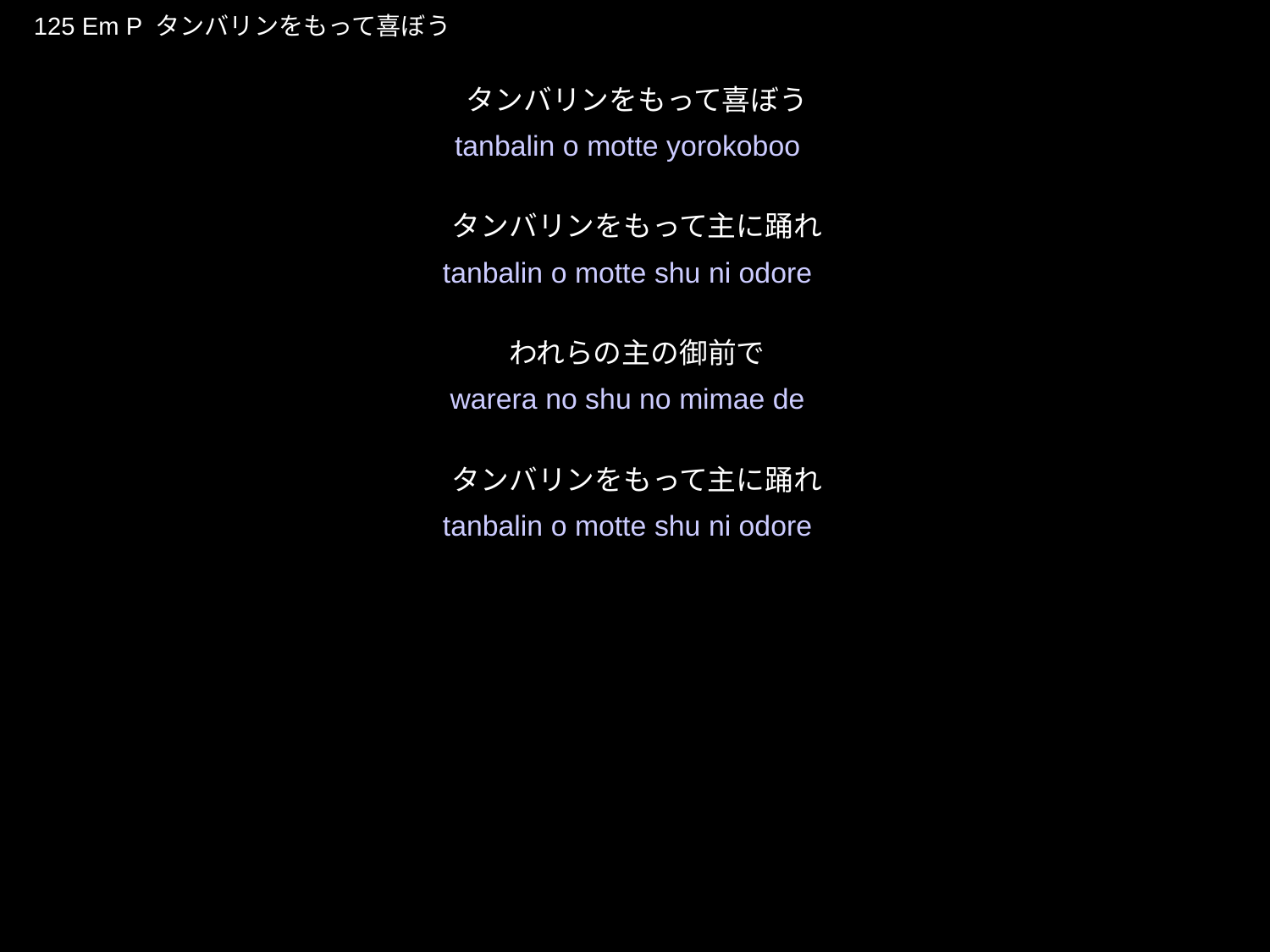

たんばりんをもってよろこぼう
★P
125 Em P タンバリンをもって喜ぼう
タンバリンをもって喜ぼう
タンバリンをもって主に踊れ
われらの主の御前で
タンバリンをもって主に踊れ
★３
tanbalin o motte yorokoboo
tanbalin o motte shu ni odore
warera no shu no mimae de
tanbalin o motte shu ni odore